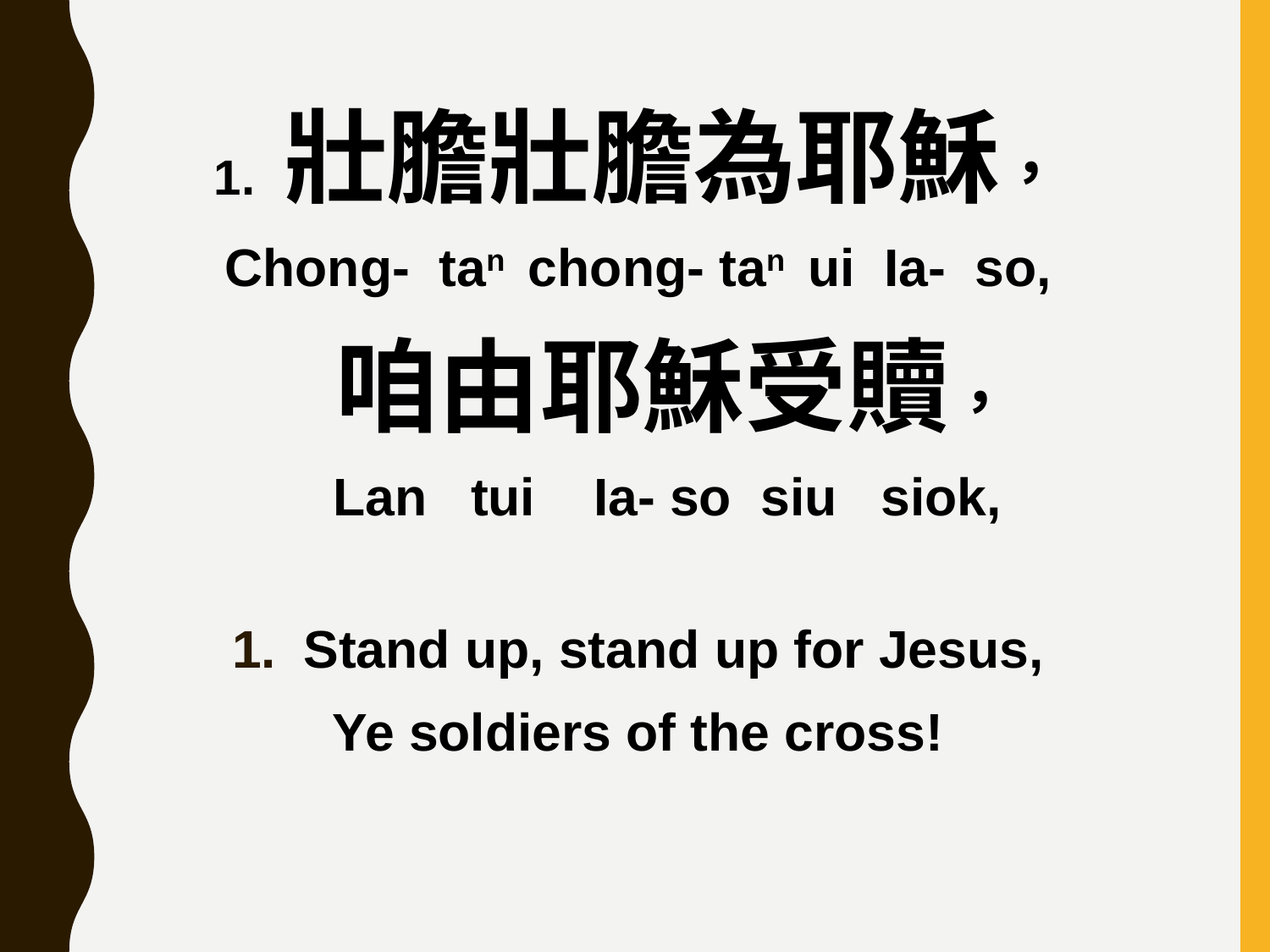

1. 壯膽壯膽為耶穌，
Chong-  tan  chong- tan  ui  Ia-  so,
  咱由耶穌受贖，
    Lan   tui    Ia- so  siu   siok,

Stand up, stand up for Jesus,
Ye soldiers of the cross!